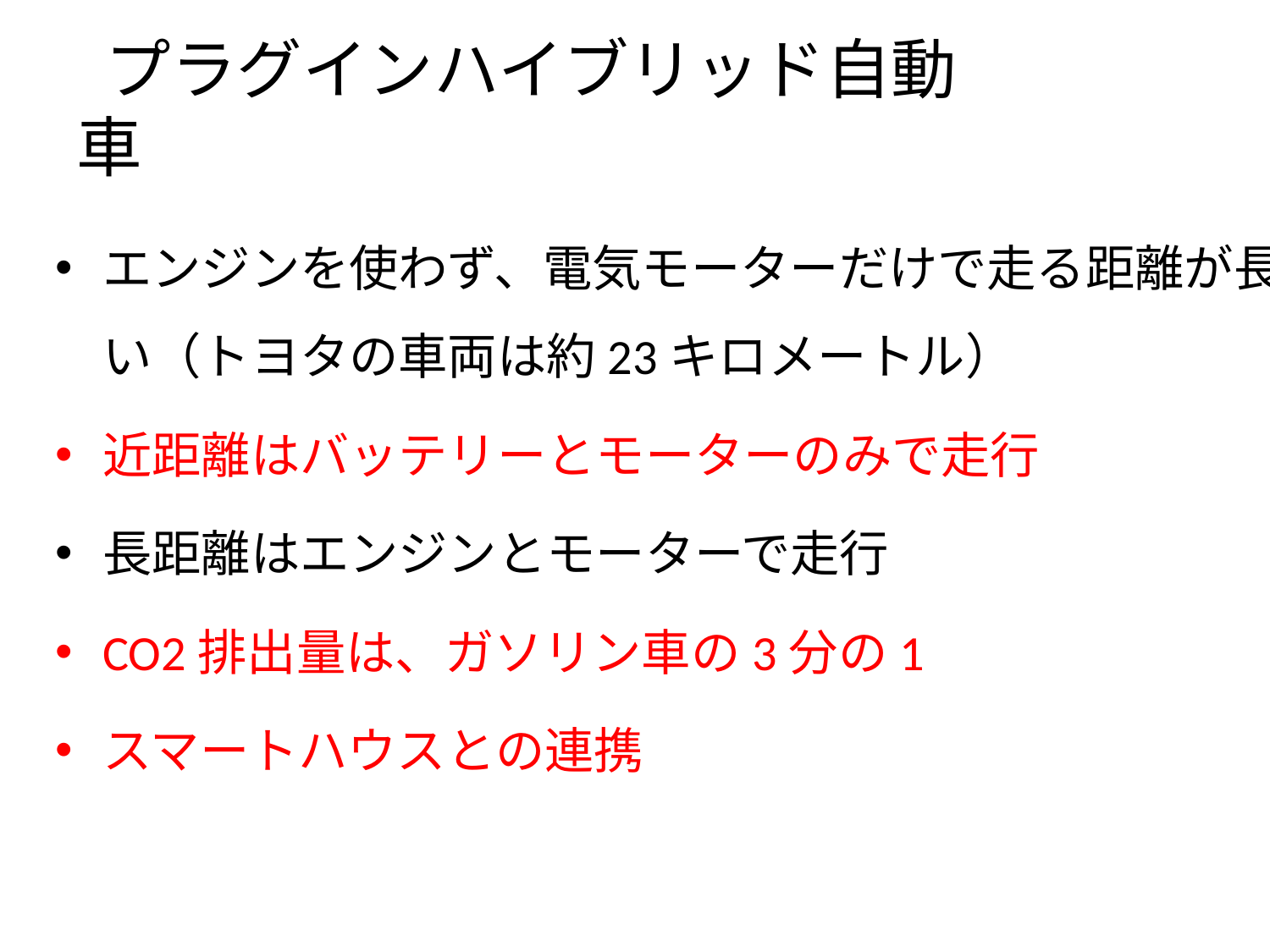

# プラグインハイブリッド自動車
エンジンを使わず、電気モーターだけで走る距離が長い（トヨタの車両は約23キロメートル）
近距離はバッテリーとモーターのみで走行
長距離はエンジンとモーターで走行
CO2排出量は、ガソリン車の3分の1
スマートハウスとの連携